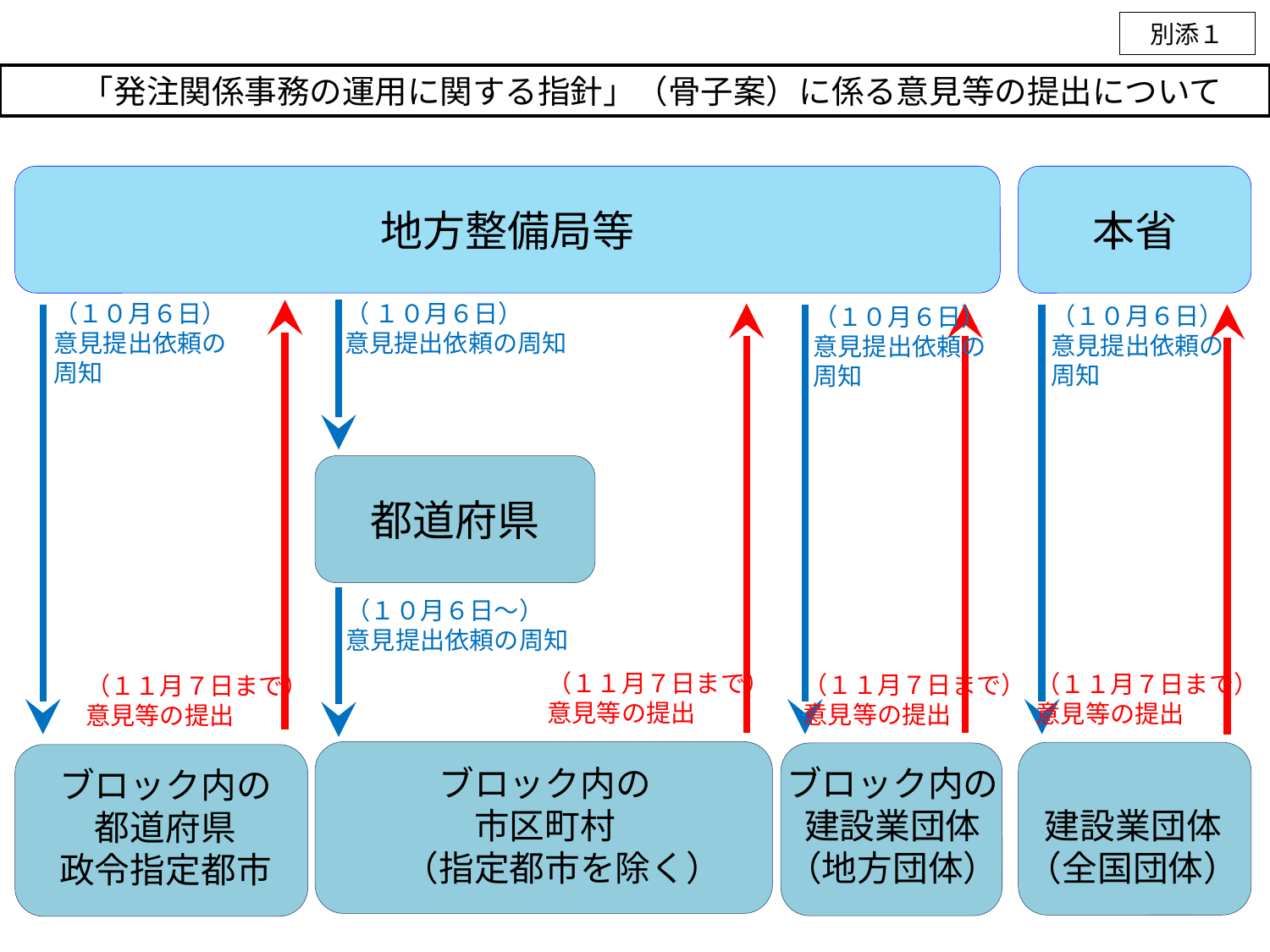

別添１
　「発注関係事務の運用に関する指針」（骨子案）に係る意見等の提出について
地方整備局等
本省
（ １０月６日）
意見提出依頼の周知
（１０月６日）
意見提出依頼の
周知
（１０月６日）
意見提出依頼の
周知
（１０月６日）
意見提出依頼の
周知
都道府県
（１０月６日～）
意見提出依頼の周知
（１１月７日まで）
意見等の提出
（１１月７日まで）
意見等の提出
（１１月７日まで）
意見等の提出
（１１月７日まで）
意見等の提出

建設業団体
（全国団体）
ブロック内の
建設業団体
（地方団体）
ブロック内の
市区町村
　（指定都市を除く）
ブロック内の
都道府県
政令指定都市